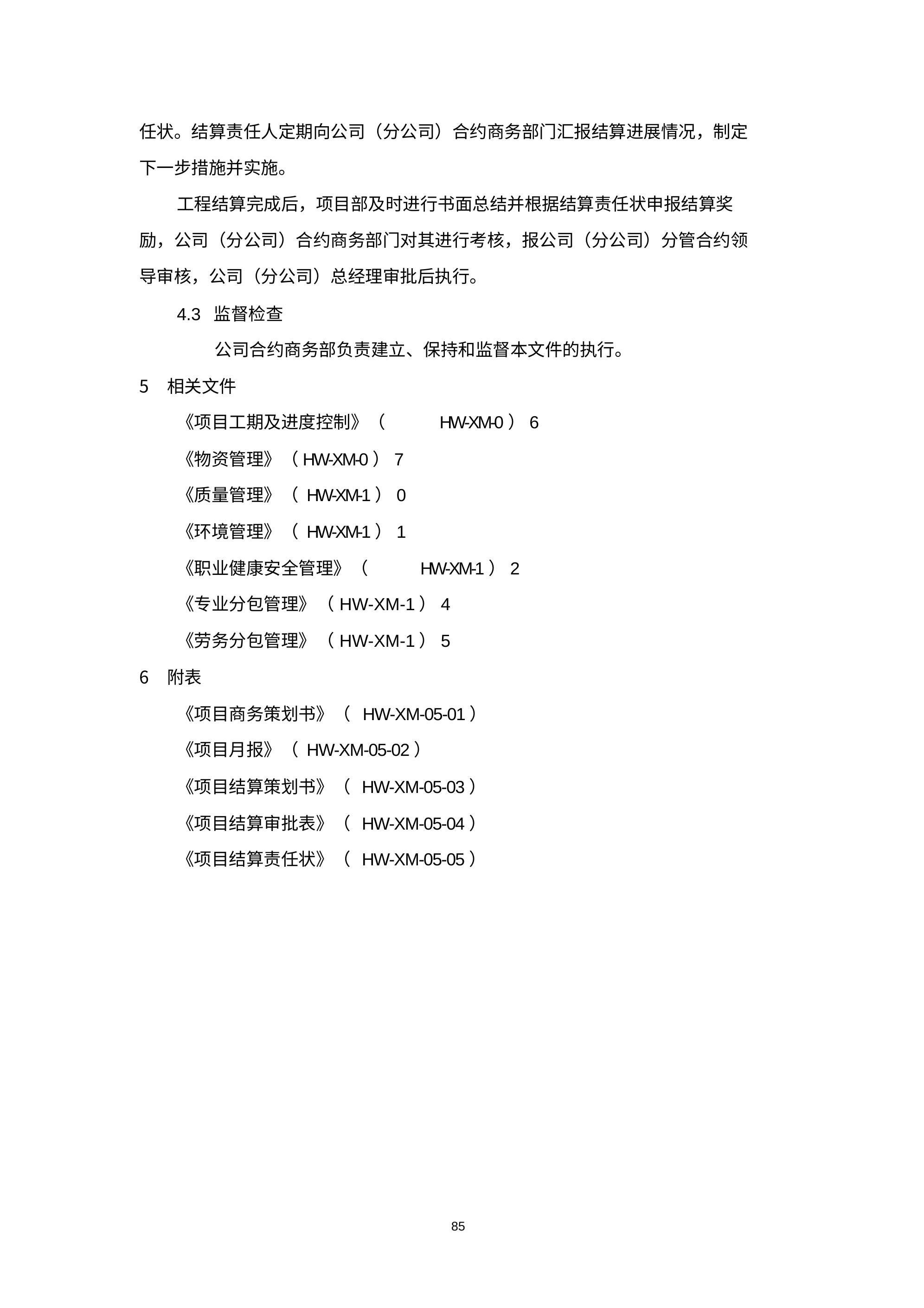

任状。结算责任人定期向公司（分公司）合约商务部门汇报结算进展情况，制定
下一步措施并实施。
工程结算完成后，项目部及时进行书面总结并根据结算责任状申报结算奖 励，公司（分公司）合约商务部门对其进行考核，报公司（分公司）分管合约领 导审核，公司（分公司）总经理审批后执行。
4.3 监督检查
公司合约商务部负责建立、保持和监督本文件的执行。
相关文件
《项目工期及进度控制》（	HW-XM-0）6
《物资管理》（HW-XM-0）7
《质量管理》（ HW-XM-1）0
《环境管理》（ HW-XM-1）1
《职业健康安全管理》（	HW-XM-1）2
《专业分包管理》（HW-XM-1）4
《劳务分包管理》（HW-XM-1）5
附表
《项目商务策划书》（ HW-XM-05-01）
《项目月报》（ HW-XM-05-02）
《项目结算策划书》（ HW-XM-05-03）
《项目结算审批表》（ HW-XM-05-04）
《项目结算责任状》（ HW-XM-05-05）
85